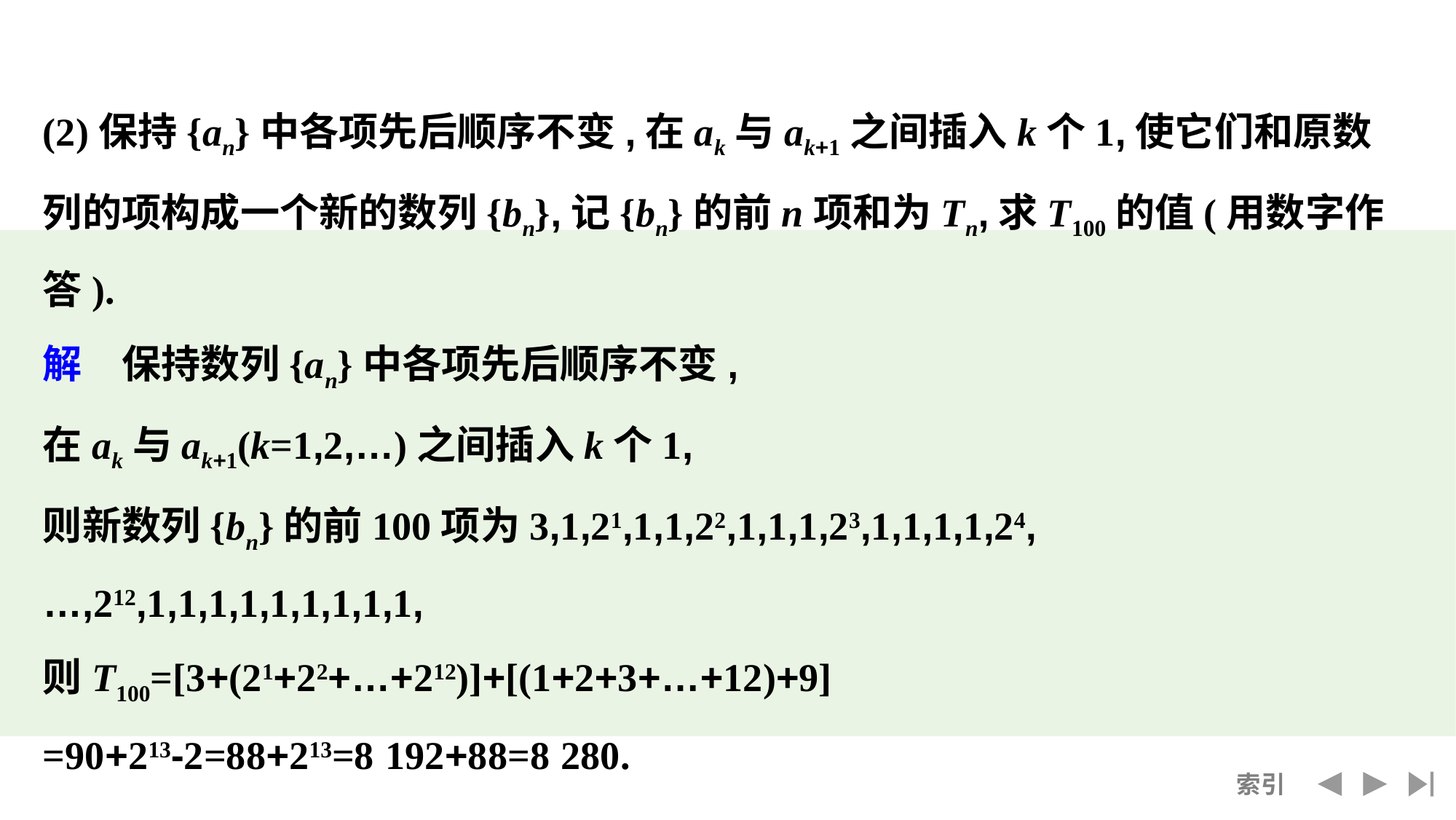

(2)保持{an}中各项先后顺序不变,在ak与ak+1之间插入k个1,使它们和原数列的项构成一个新的数列{bn},记{bn}的前n项和为Tn,求T100的值(用数字作答).
解　保持数列{an}中各项先后顺序不变,
在ak与ak+1(k=1,2,…)之间插入k个1,
则新数列{bn}的前100项为3,1,21,1,1,22,1,1,1,23,1,1,1,1,24,…,212,1,1,1,1,1,1,1,1,1,
则T100=[3+(21+22+…+212)]+[(1+2+3+…+12)+9]
=90+213-2=88+213=8 192+88=8 280.